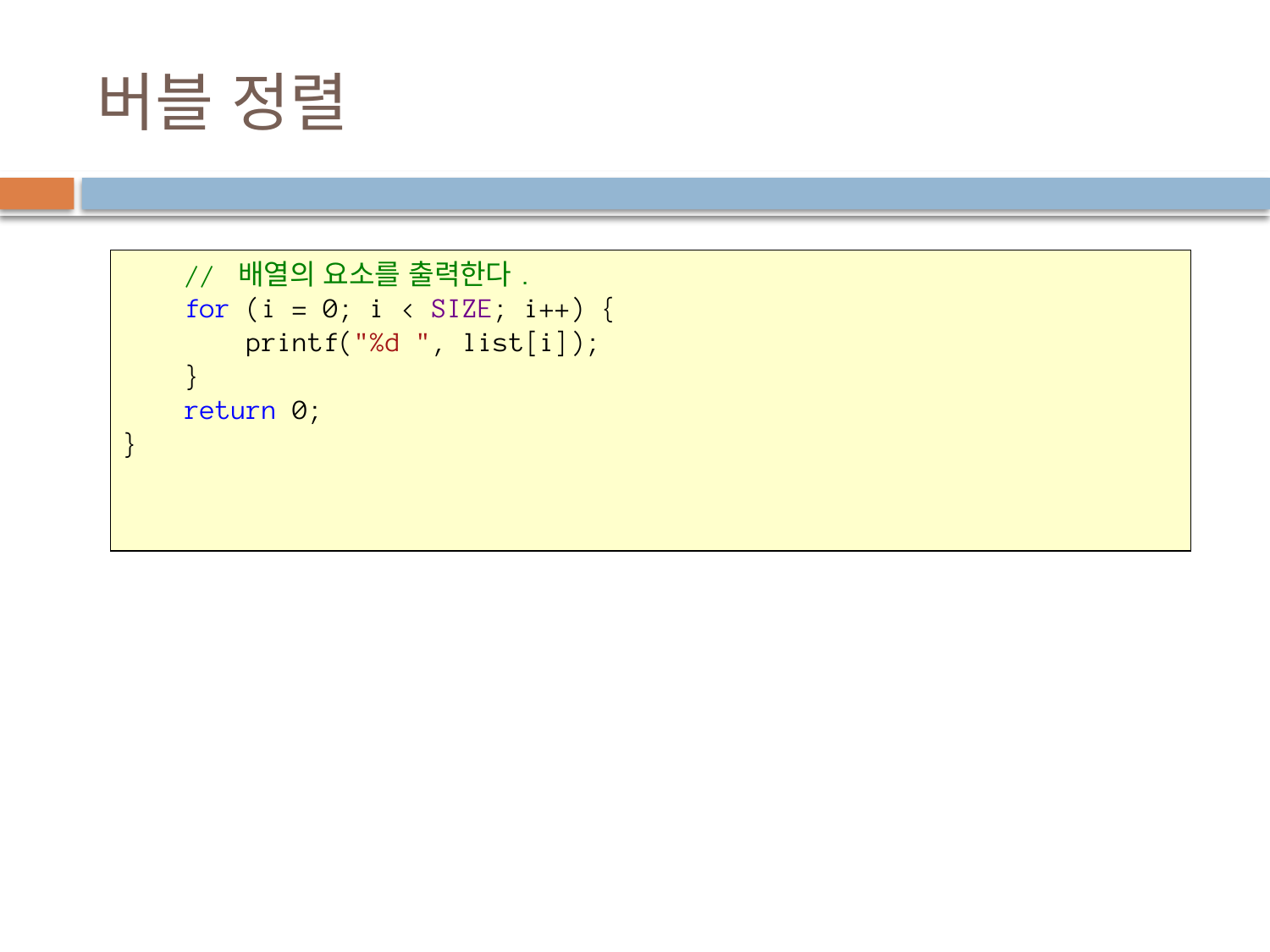

# 버블 정렬
    // 배열의 요소를 출력한다.
    for (i = 0; i < SIZE; i++) {
        printf("%d ", list[i]);
    }
    return 0;
}